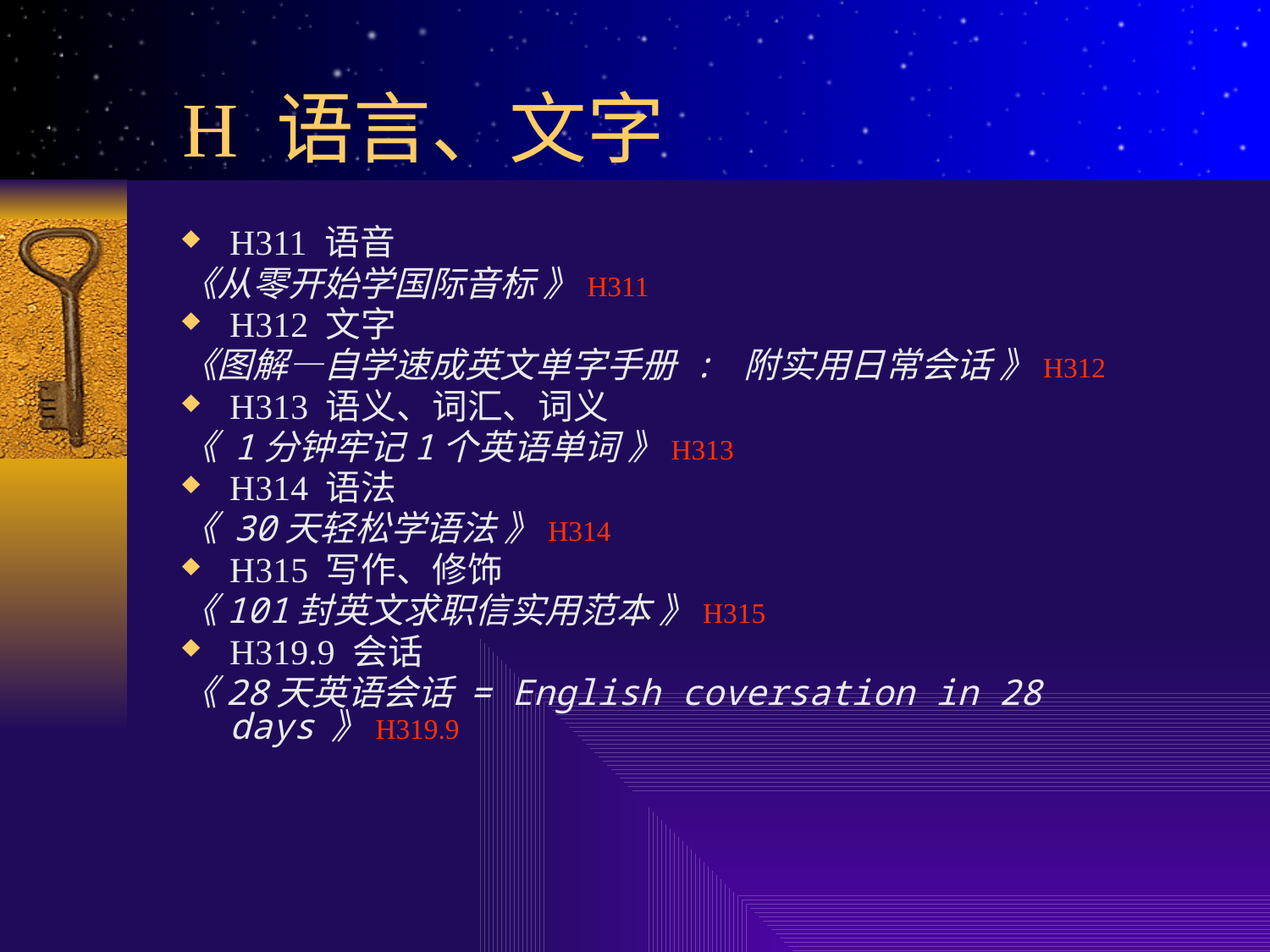

# H 语言、文字
H311 语音
《从零开始学国际音标 》H311
H312 文字
《图解—自学速成英文单字手册 : 附实用日常会话 》H312
H313 语义、词汇、词义
《 1分钟牢记1个英语单词 》H313
H314 语法
《 30天轻松学语法 》H314
H315 写作、修饰
《101封英文求职信实用范本 》H315
H319.9 会话
《28天英语会话 = English coversation in 28 days 》H319.9